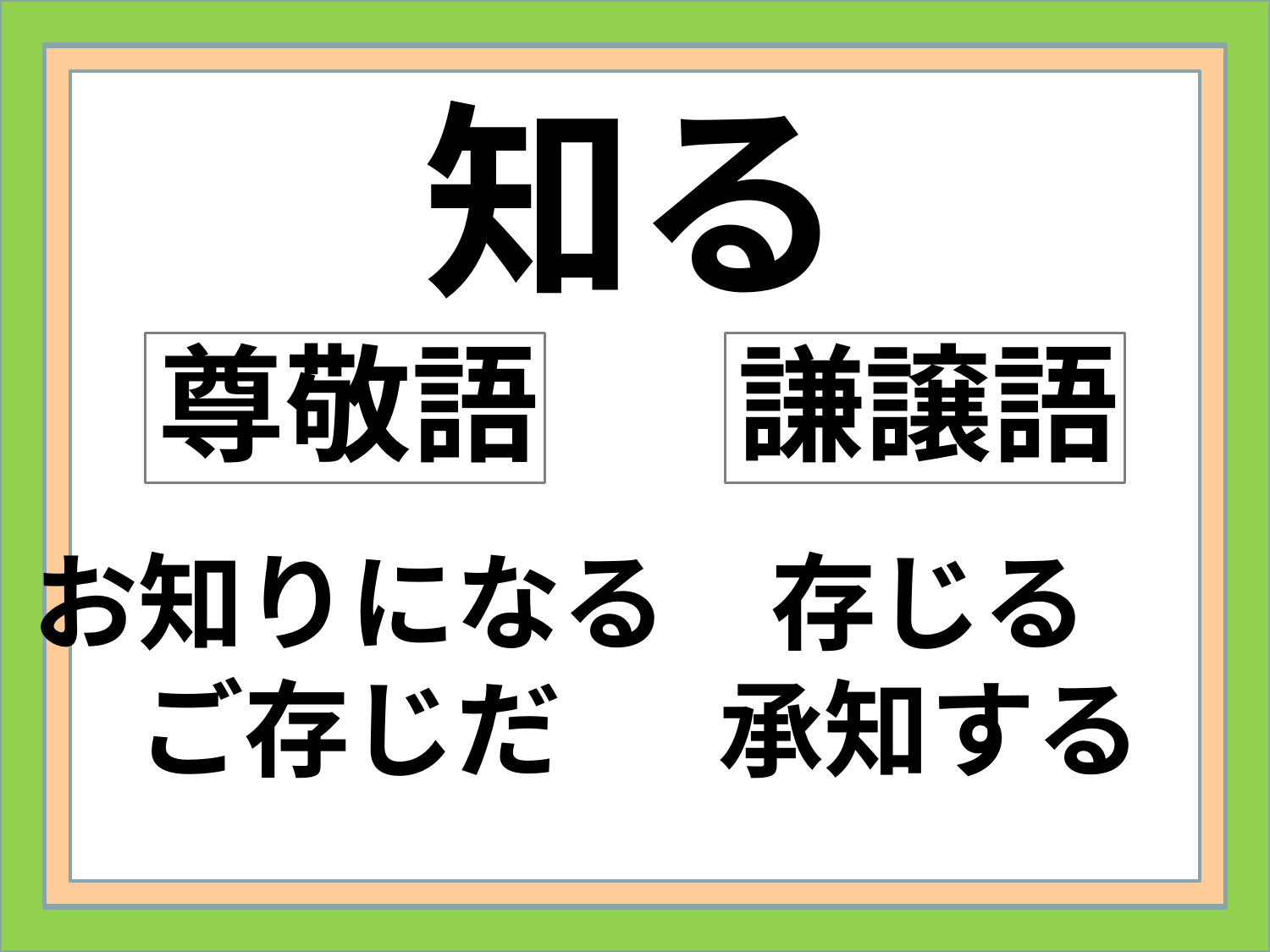

知る
尊敬語
謙譲語
お知りになる
ご存じだ
存じる
承知する